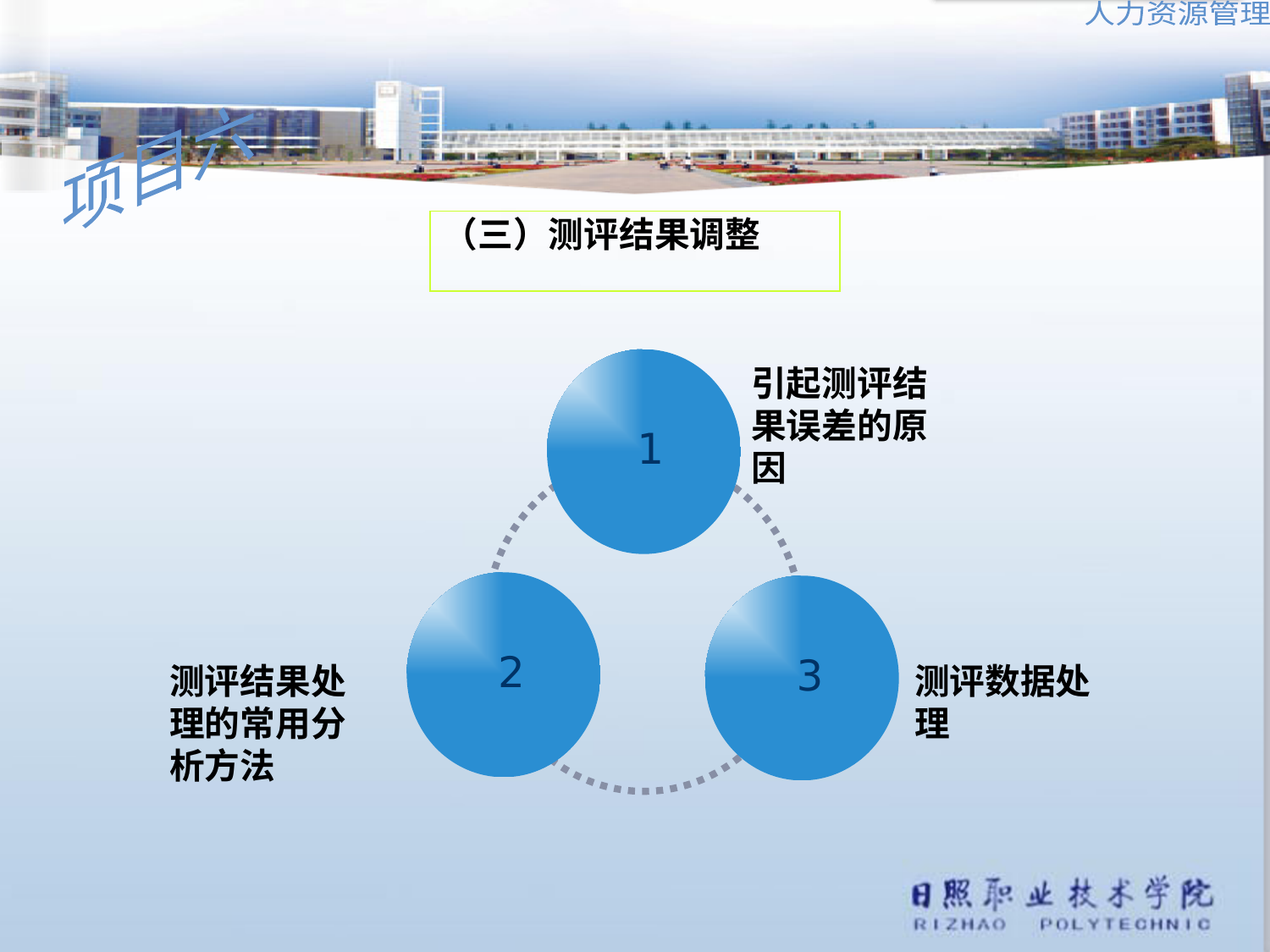

（三）测评结果调整

 1
引起测评结果误差的原因

 2

 3
测评结果处理的常用分析方法
测评数据处理